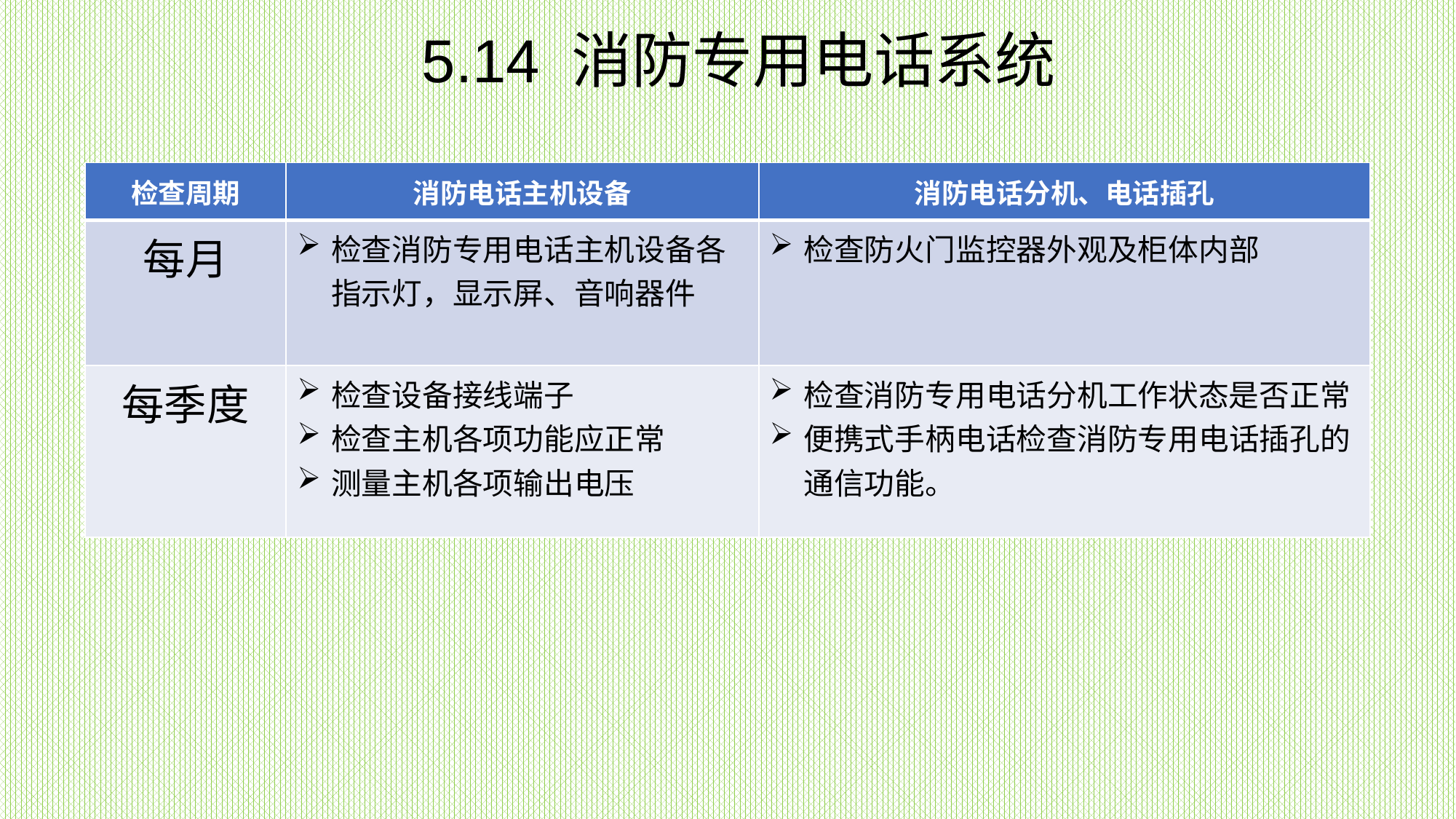

5.14 消防专用电话系统
| 检查周期 | 消防电话主机设备 | 消防电话分机、电话插孔 |
| --- | --- | --- |
| 每月 | 检查消防专用电话主机设备各指示灯，显示屏、音响器件 | 检查防火门监控器外观及柜体内部 |
| 每季度 | 检查设备接线端子 检查主机各项功能应正常 测量主机各项输出电压 | 检查消防专用电话分机工作状态是否正常 便携式手柄电话检查消防专用电话插孔的通信功能。 |